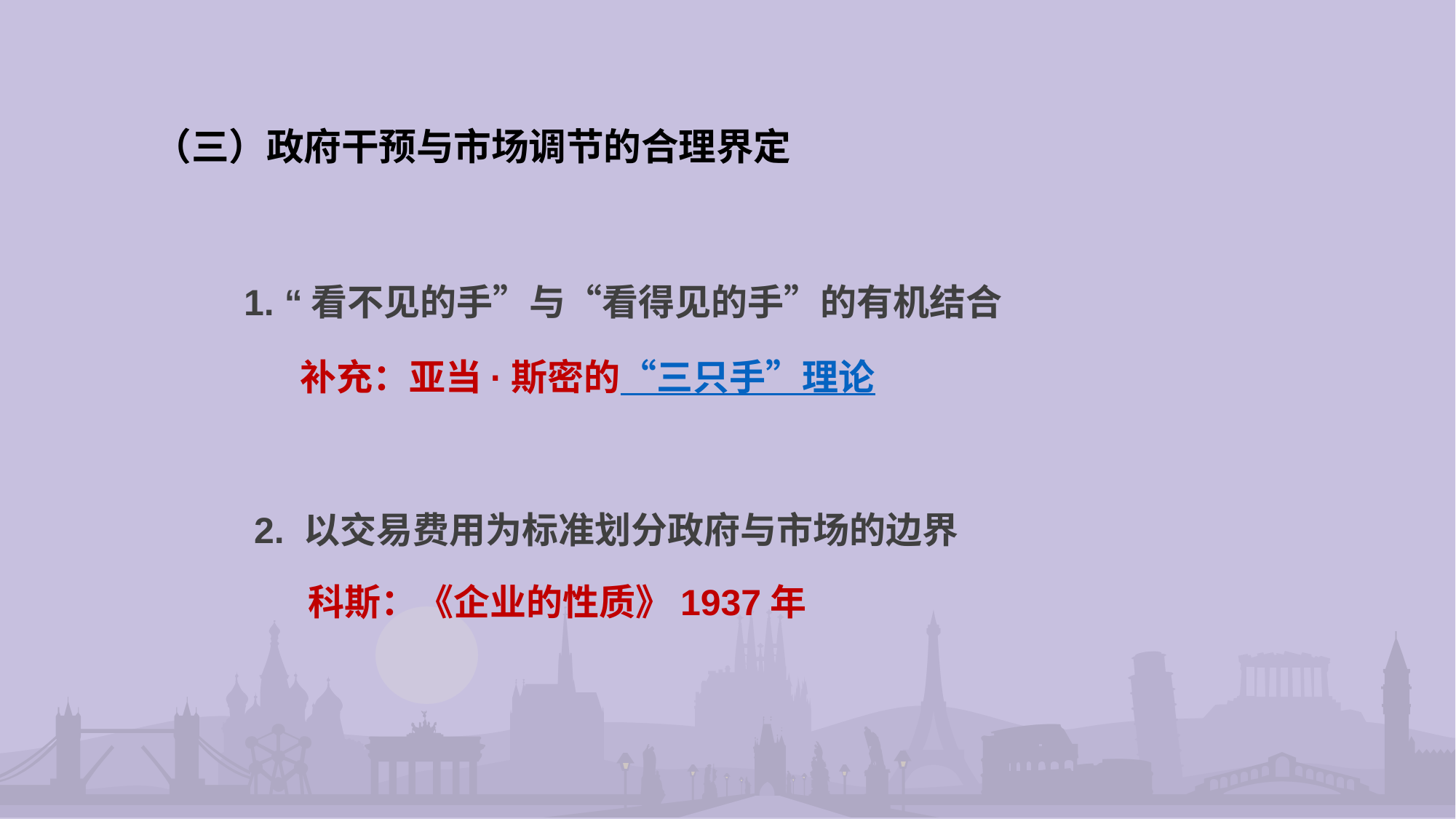

# （三）政府干预与市场调节的合理界定
 1. “看不见的手”与“看得见的手”的有机结合
       补充：亚当·斯密的“三只手”理论

  2. 以交易费用为标准划分政府与市场的边界
        科斯：《企业的性质》1937年